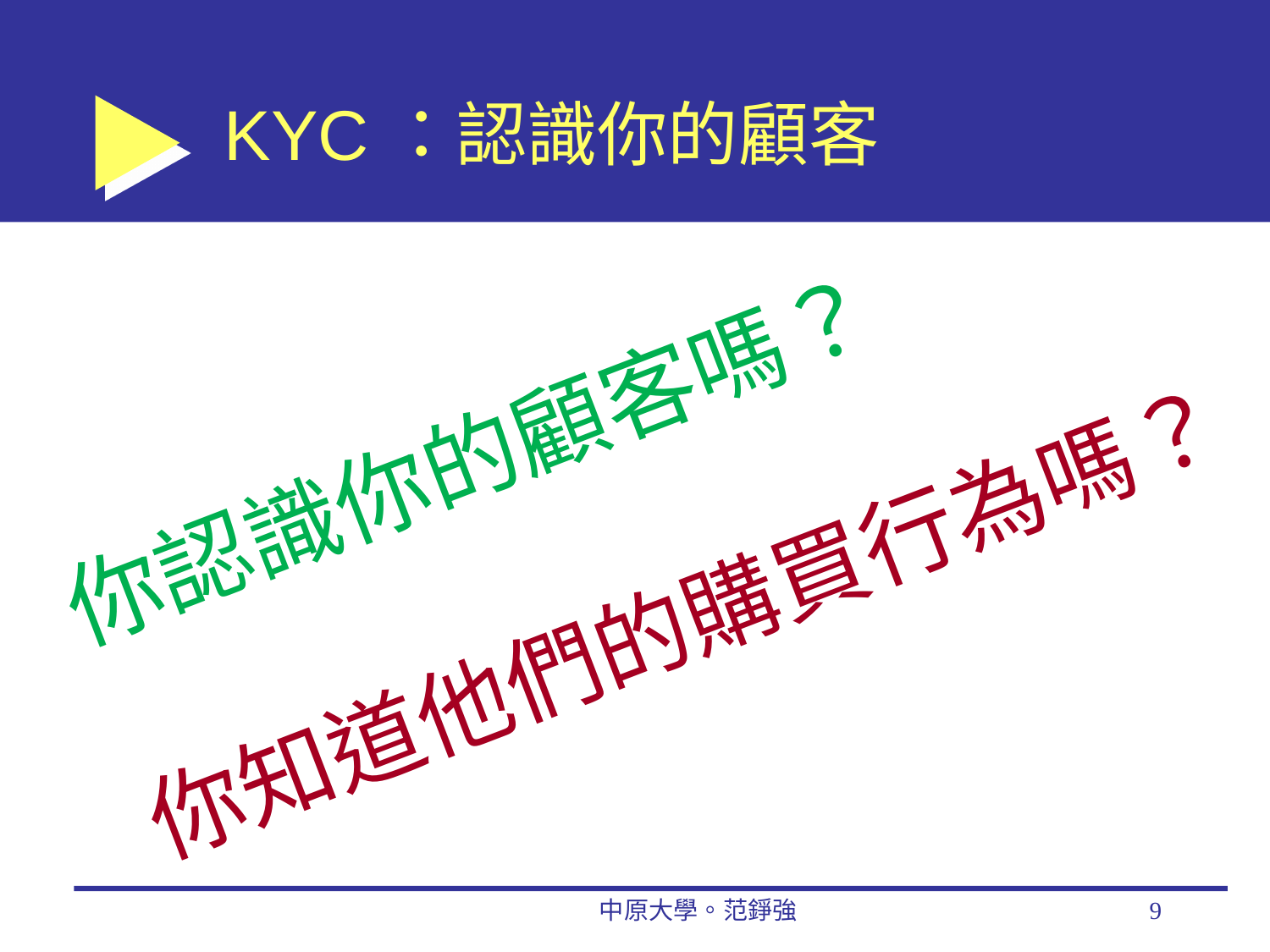

# KYC：認識你的顧客
你認識你的顧客嗎？

你知道他們的購買行為嗎？
中原大學。范錚強
9